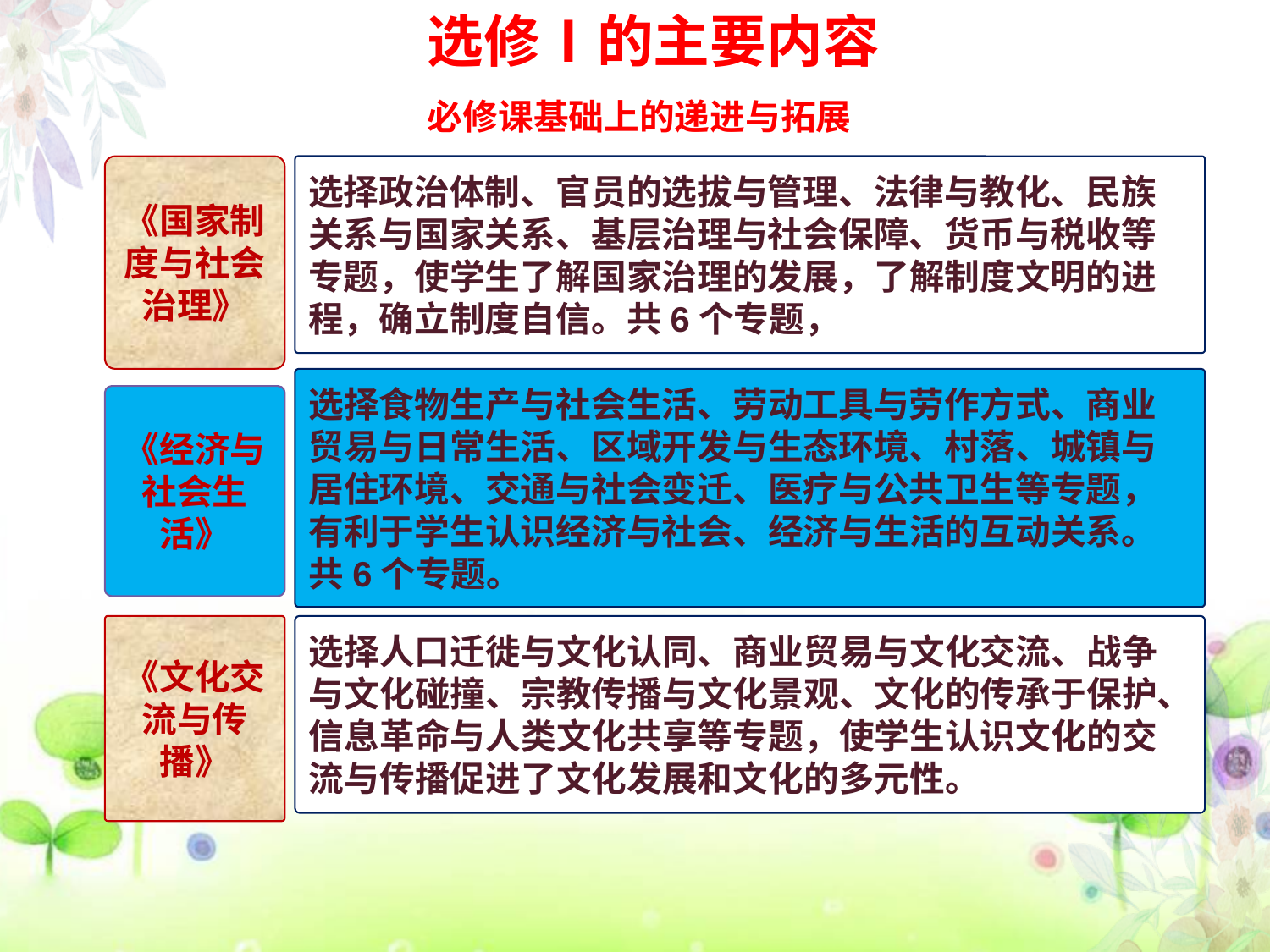

选修Ⅰ的主要内容
必修课基础上的递进与拓展
《国家制度与社会治理》
选择政治体制、官员的选拔与管理、法律与教化、民族
关系与国家关系、基层治理与社会保障、货币与税收等专题，使学生了解国家治理的发展，了解制度文明的进程，确立制度自信。共6个专题，

选择食物生产与社会生活、劳动工具与劳作方式、商业
贸易与日常生活、区域开发与生态环境、村落、城镇与
居住环境、交通与社会变迁、医疗与公共卫生等专题，
有利于学生认识经济与社会、经济与生活的互动关系。共6个专题。
《经济与社会生活》
《文化交流与传播》
选择人口迁徙与文化认同、商业贸易与文化交流、战争与文化碰撞、宗教传播与文化景观、文化的传承于保护、信息革命与人类文化共享等专题，使学生认识文化的交流与传播促进了文化发展和文化的多元性。